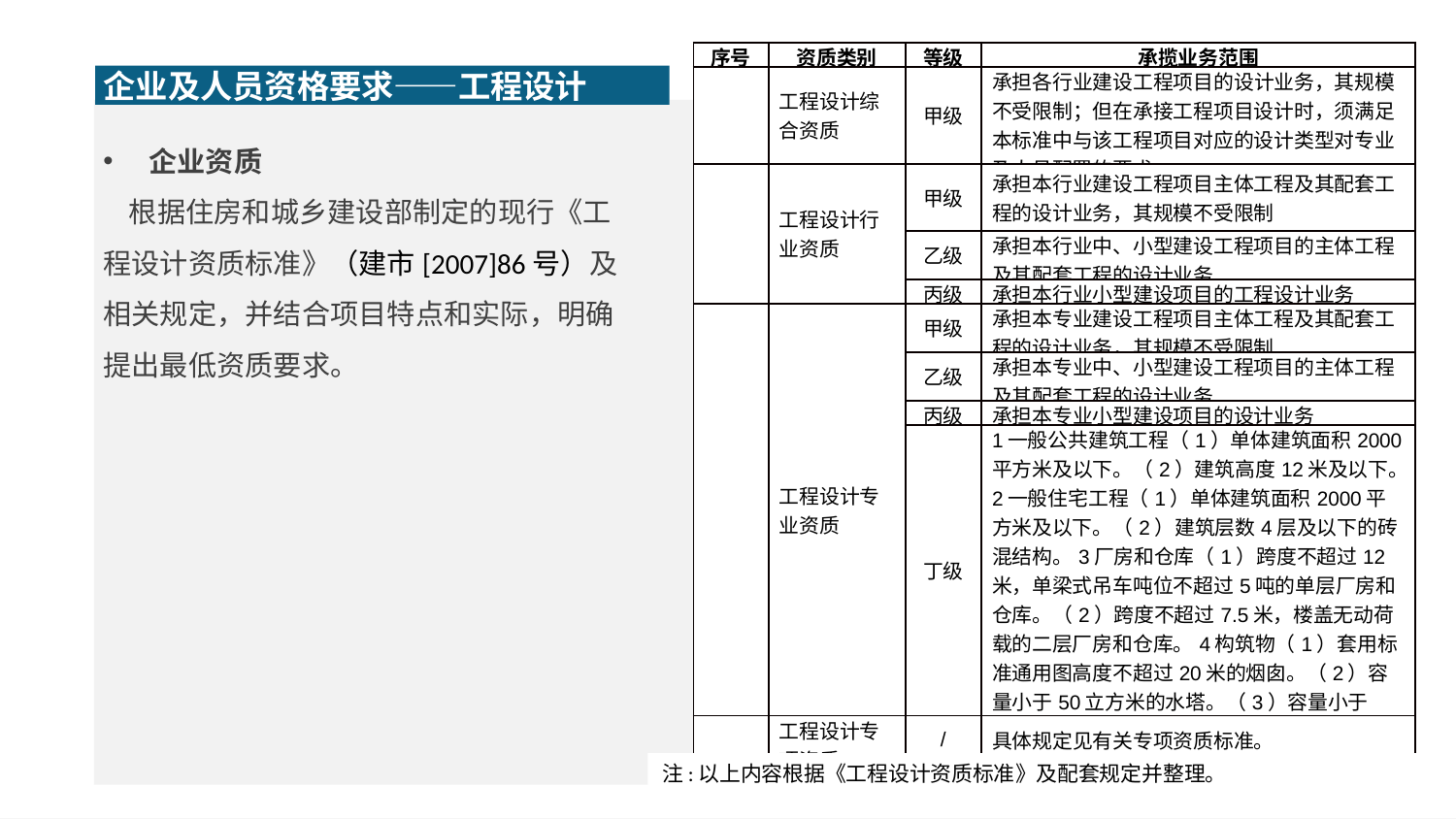

| 序号 | 资质类别 | 等级 | 承揽业务范围 |
| --- | --- | --- | --- |
|  | 工程设计综合资质 | 甲级 | 承担各行业建设工程项目的设计业务，其规模不受限制；但在承接工程项目设计时，须满足本标准中与该工程项目对应的设计类型对专业及人员配置的要求 |
|  | 工程设计行业资质 | 甲级 | 承担本行业建设工程项目主体工程及其配套工程的设计业务，其规模不受限制 |
|  |  | 乙级 | 承担本行业中、小型建设工程项目的主体工程及其配套工程的设计业务 |
|  |  | 丙级 | 承担本行业小型建设项目的工程设计业务 |
|  | 工程设计专业资质 | 甲级 | 承担本专业建设工程项目主体工程及其配套工程的设计业务，其规模不受限制 |
|  |  | 乙级 | 承担本专业中、小型建设工程项目的主体工程及其配套工程的设计业务 |
|  |  | 丙级 | 承担本专业小型建设项目的设计业务 |
|  |  | 丁级 | 1一般公共建筑工程（1）单体建筑面积2000平方米及以下。（2）建筑高度12米及以下。2一般住宅工程（1）单体建筑面积2000平方米及以下。（2）建筑层数4层及以下的砖混结构。3厂房和仓库（1）跨度不超过12米，单梁式吊车吨位不超过5吨的单层厂房和仓库。（2）跨度不超过7.5米，楼盖无动荷载的二层厂房和仓库。4构筑物（1）套用标准通用图高度不超过20米的烟囱。（2）容量小于50立方米的水塔。（3）容量小于300立方米的水池。（4）直径小于6米的料仓。 |
|  | 工程设计专项资质 | / | 具体规定见有关专项资质标准。 |
企业及人员资格要求——工程设计

企业资质
   根据住房和城乡建设部制定的现行《工程设计资质标准》（建市[2007]86号）及相关规定，并结合项目特点和实际，明确提出最低资质要求。

注:以上内容根据《工程设计资质标准》及配套规定并整理。